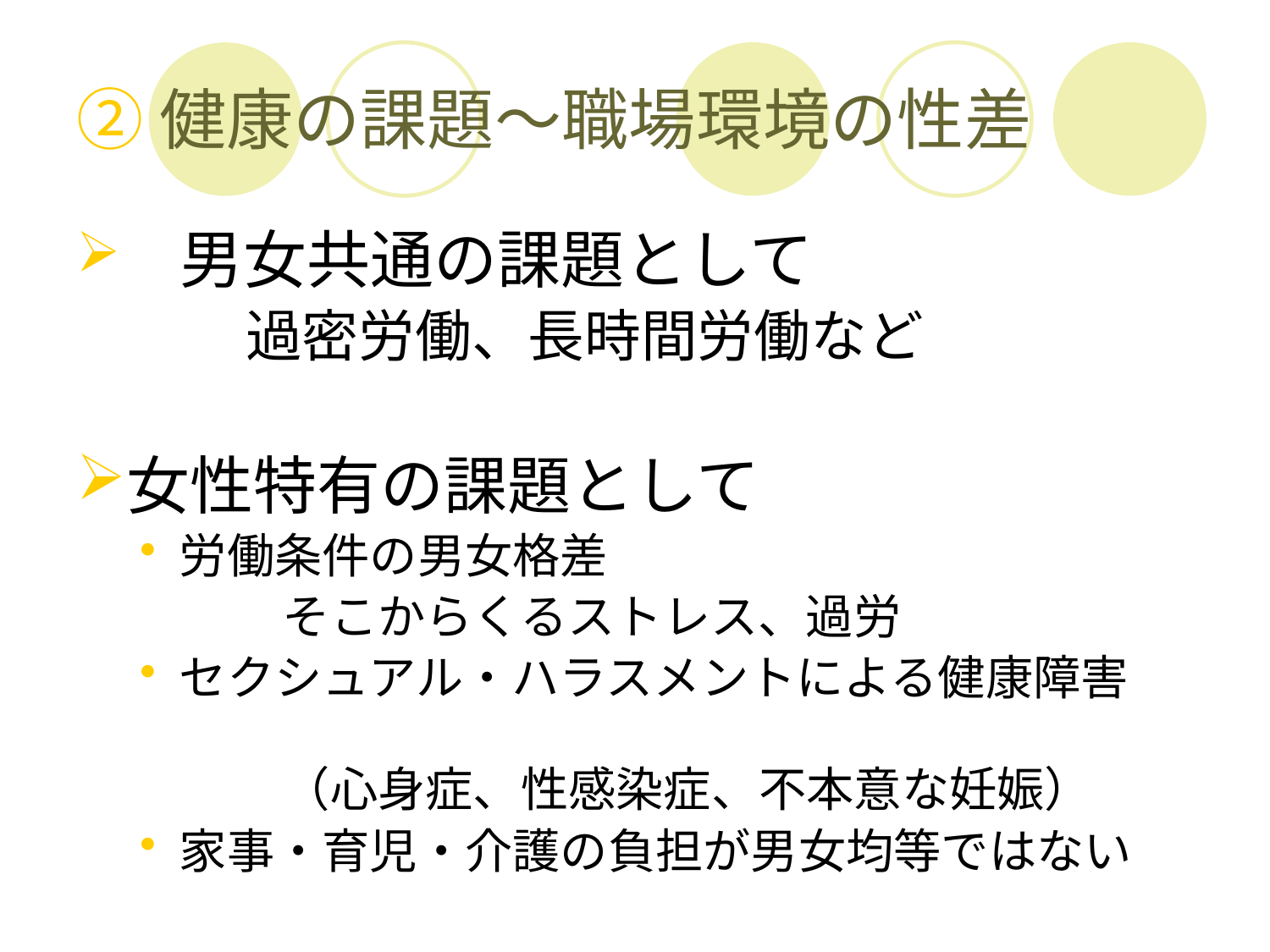

# ②健康の課題～職場環境の性差
　男女共通の課題として
　　　過密労働、長時間労働など

女性特有の課題として
労働条件の男女格差
　　　そこからくるストレス、過労
セクシュアル・ハラスメントによる健康障害
　　　（心身症、性感染症、不本意な妊娠）
家事・育児・介護の負担が男女均等ではない